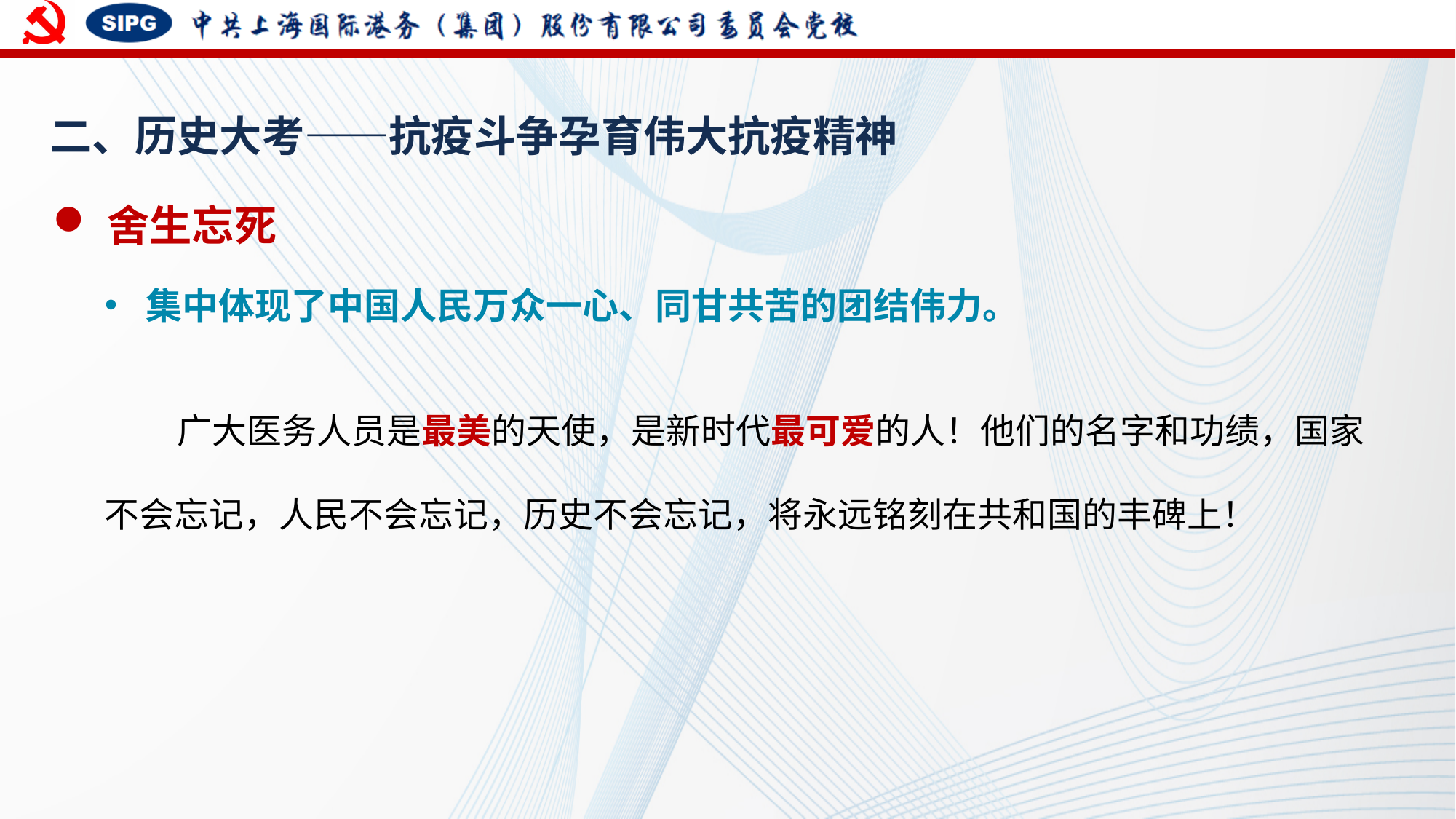

二、历史大考——抗疫斗争孕育伟大抗疫精神
舍生忘死
集中体现了中国人民万众一心、同甘共苦的团结伟力。
  广大医务人员是最美的天使，是新时代最可爱的人！他们的名字和功绩，国家不会忘记，人民不会忘记，历史不会忘记，将永远铭刻在共和国的丰碑上！